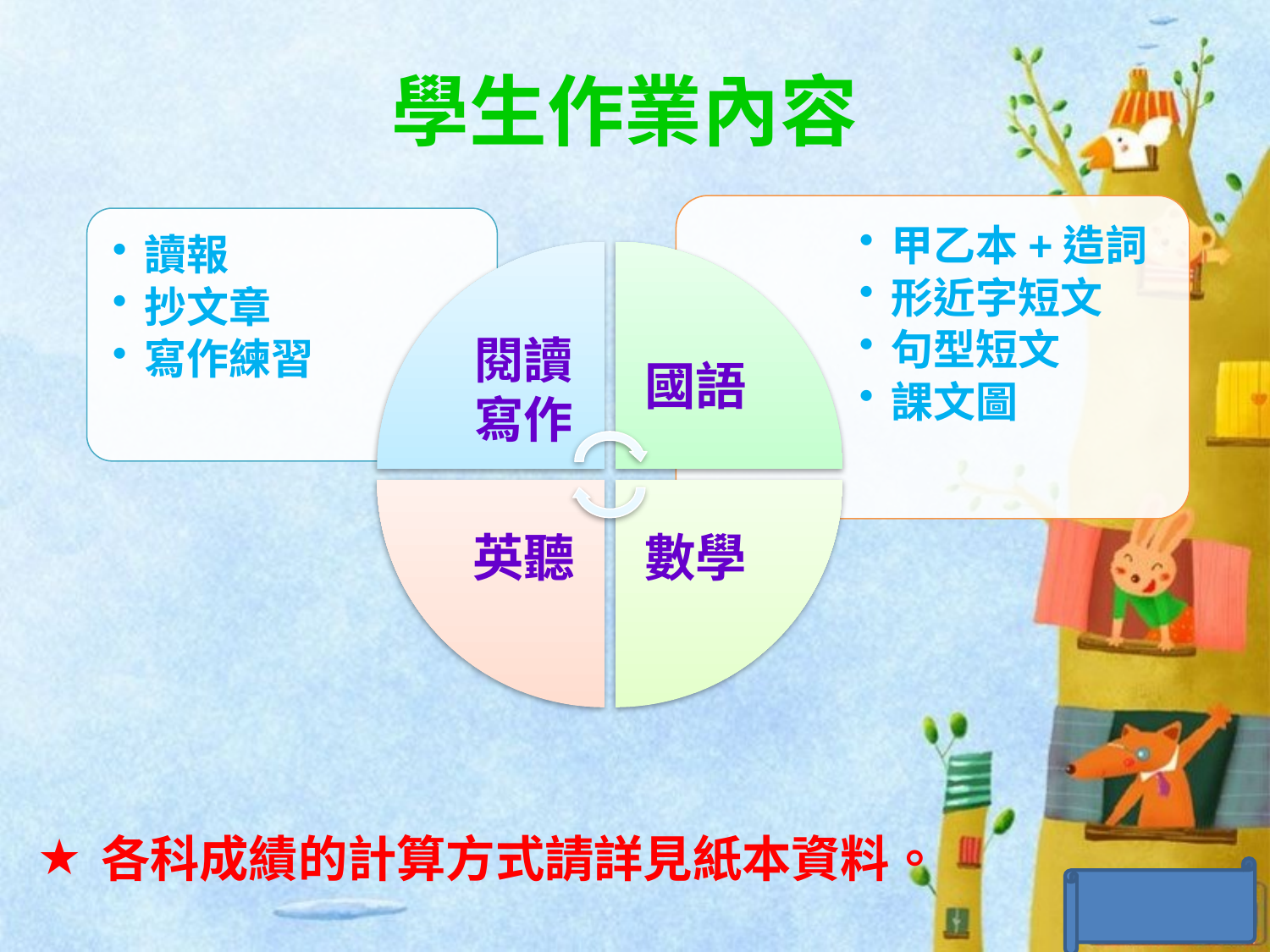

學生作業內容
甲乙本+造詞
形近字短文
句型短文
課文圖
讀報
抄文章
寫作練習
閱讀
寫作
國語
數學
英聽
各科成績的計算方式請詳見紙本資料。